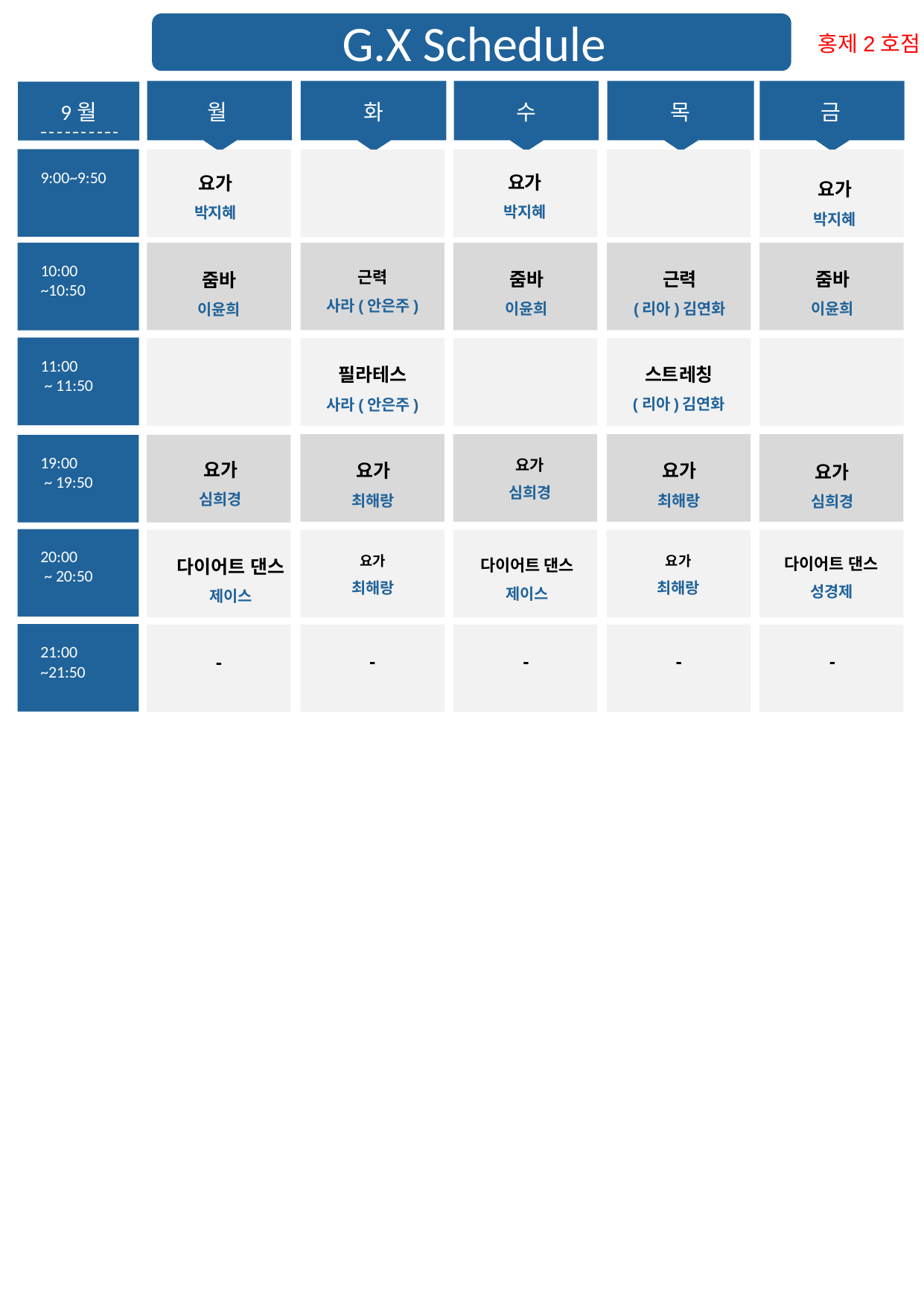

G.X Schedule

홍제2호점

9월
월
화
수
목
금

요가
박지혜
요가
박지혜
요가
박지혜
9:00~9:50

줌바
이윤희
근력
(리아)김연화
줌바
이윤희
줌바
이윤희
근력
사라(안은주)
10:00 ~10:50

스트레칭
(리아)김연화
필라테스
사라(안은주)
11:00
 ~ 11:50

요가
심희경
요가
심희경
요가
최해랑
요가
최해랑
요가
심희경
19:00
 ~ 19:50

다이어트 댄스
제이스
다이어트 댄스
성경제
요가
최해랑
요가
최해랑
다이어트 댄스
제이스
20:00
 ~ 20:50

-
-

-
-
-

21:00
~21:50